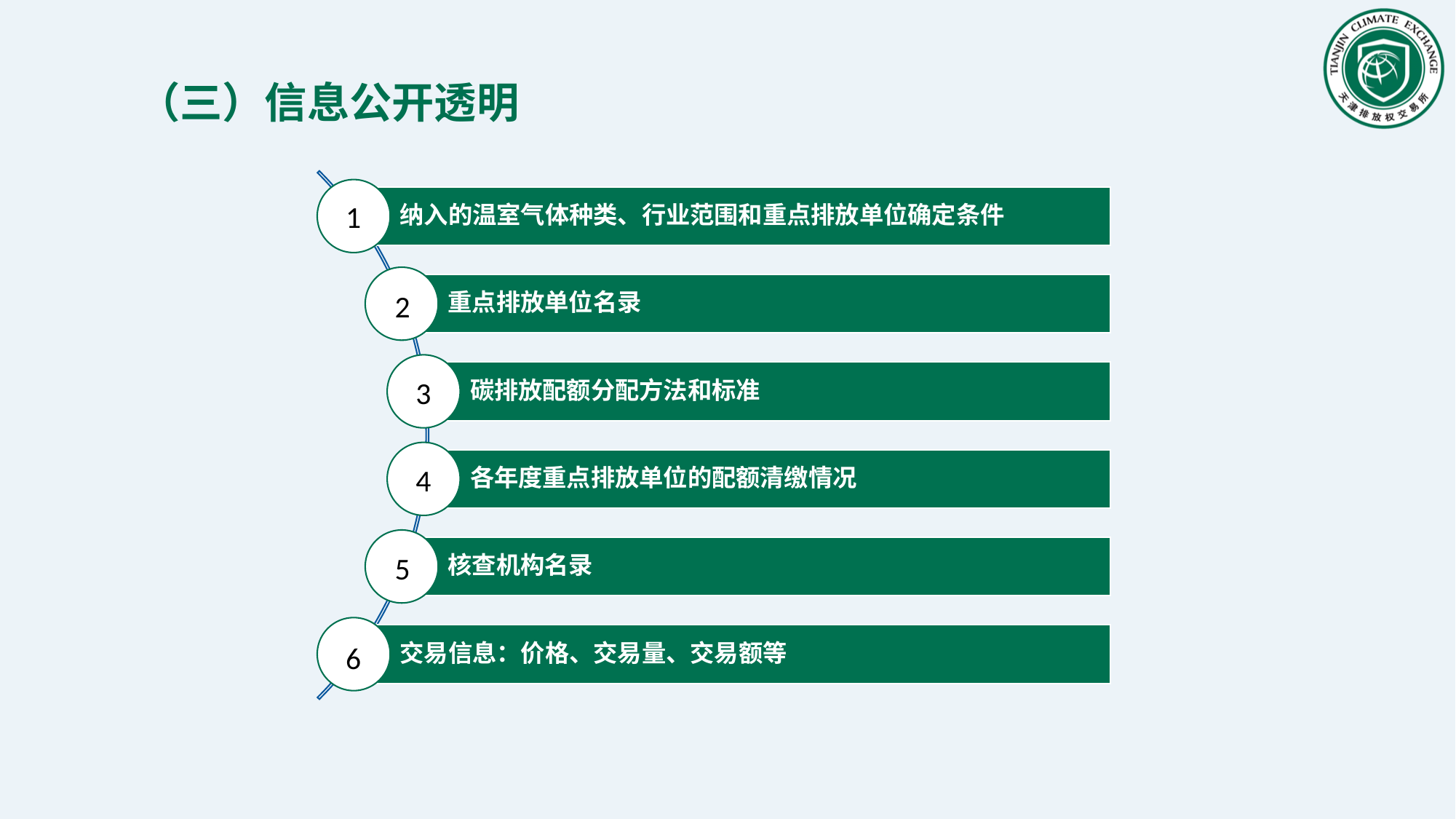

# （三）信息公开透明
纳入的温室气体种类、行业范围和重点排放单位确定条件
重点排放单位名录
碳排放配额分配方法和标准
各年度重点排放单位的配额清缴情况
核查机构名录
交易信息：价格、交易量、交易额等
1
2
3
4
5
6